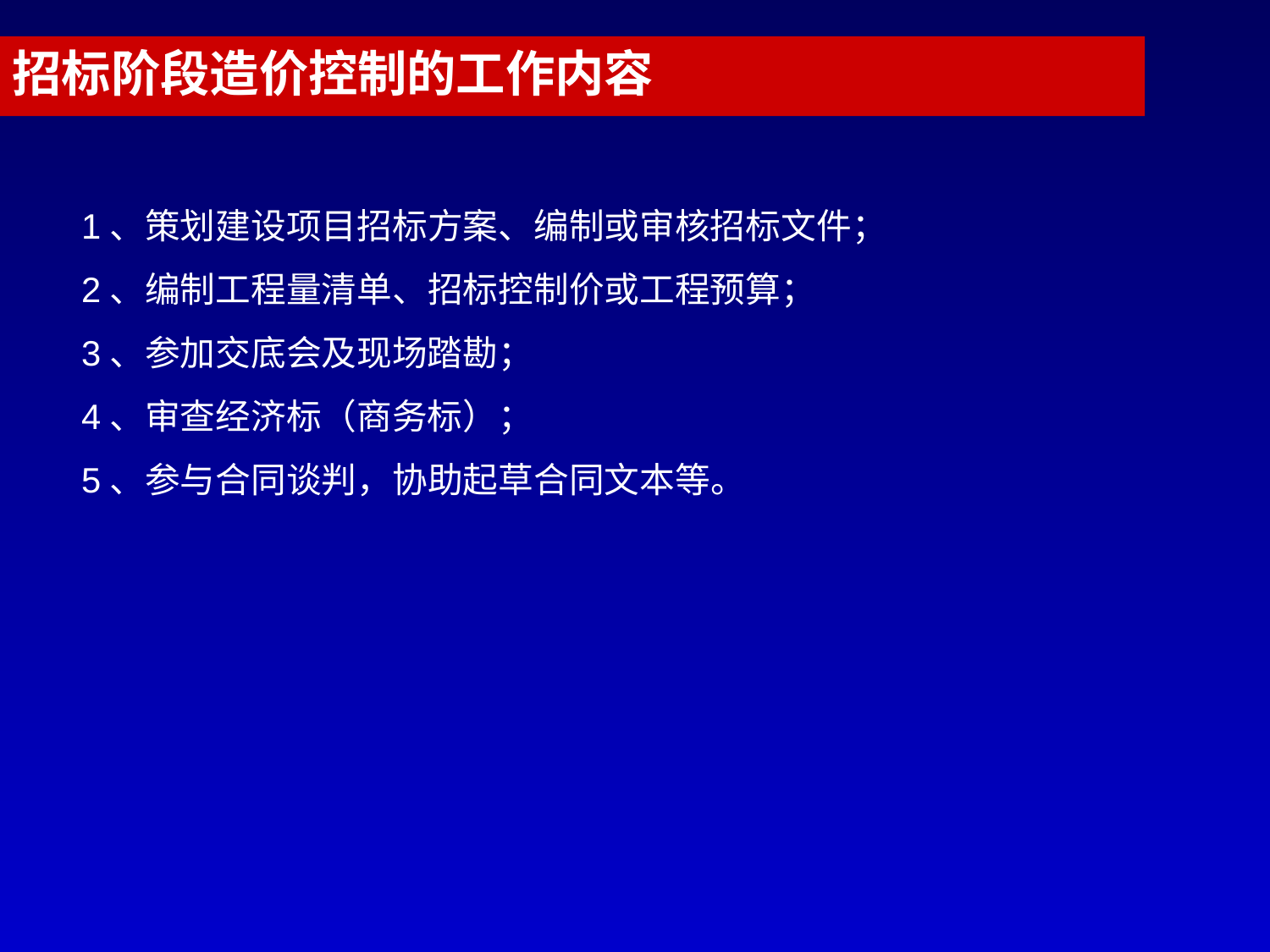

招标阶段造价控制的工作内容
1、策划建设项目招标方案、编制或审核招标文件；
2、编制工程量清单、招标控制价或工程预算；
3、参加交底会及现场踏勘；
4、审查经济标（商务标）；
5、参与合同谈判，协助起草合同文本等。
54